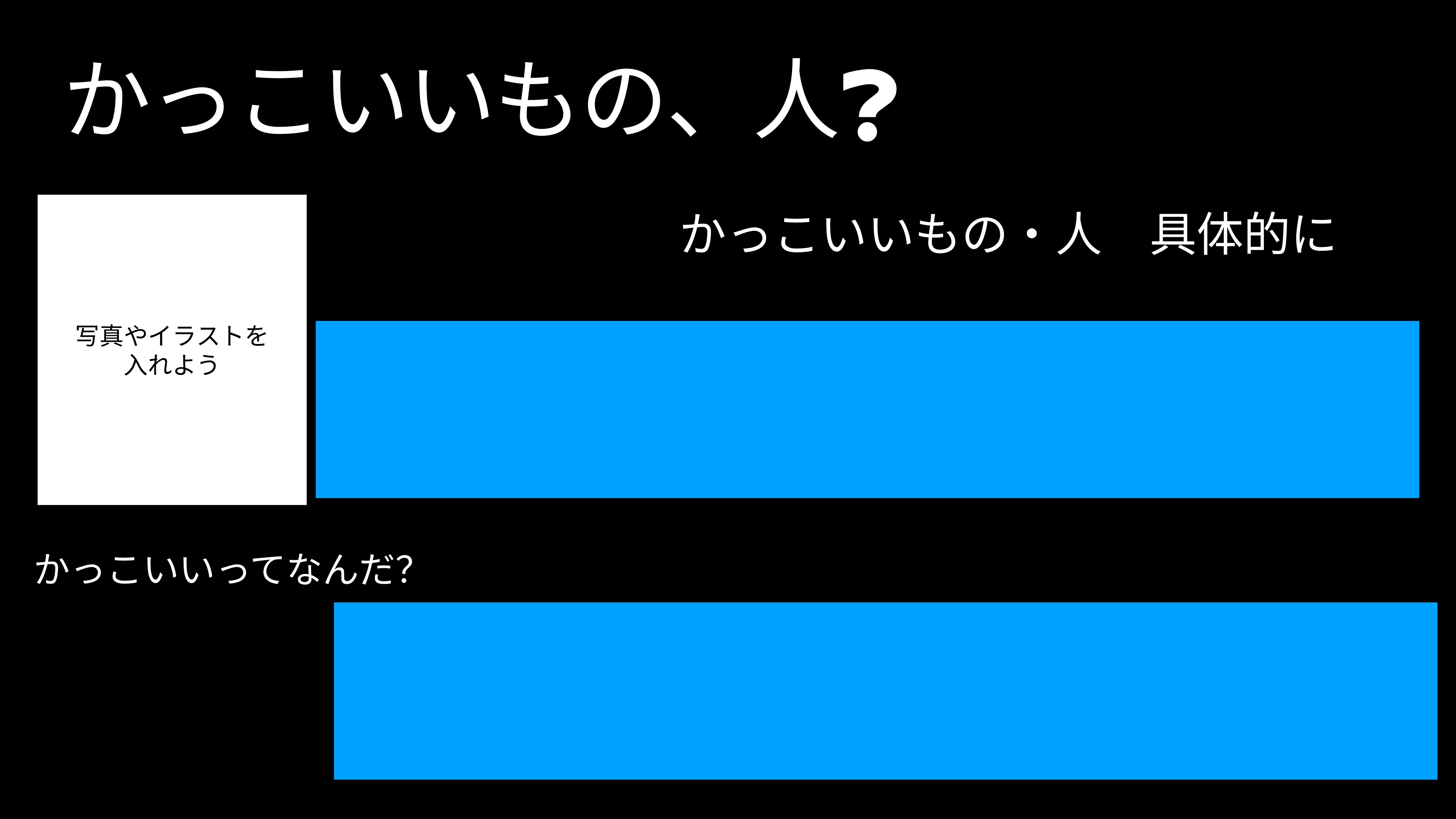

# かっこいいもの、人❓
写真やイラストを
入れよう
かっこいいもの・人　具体的に

かっこいいってなんだ？